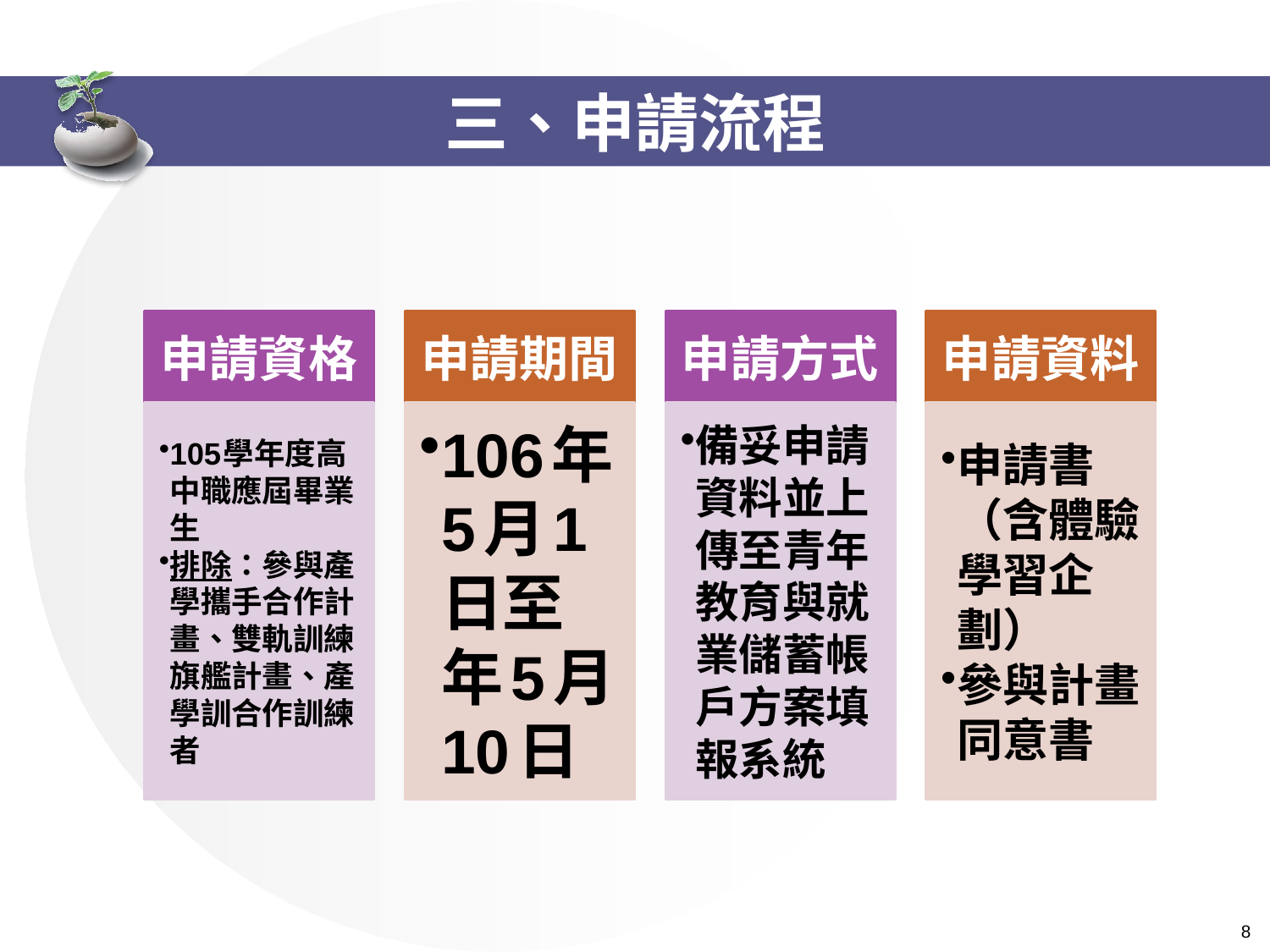

# 三、申請流程
申請資格
105學年度高中職應屆畢業生
申請期間
106年5月1日至年5月10日
申請方式
備妥申請資料並上傳至青年教育與就業儲蓄帳戶方案填報系統
申請資料
申請書（含體驗學習企劃）
排除：參與產學攜手合作計畫、雙軌訓練旗艦計畫、產學訓合作訓練者
參與計畫同意書
              8